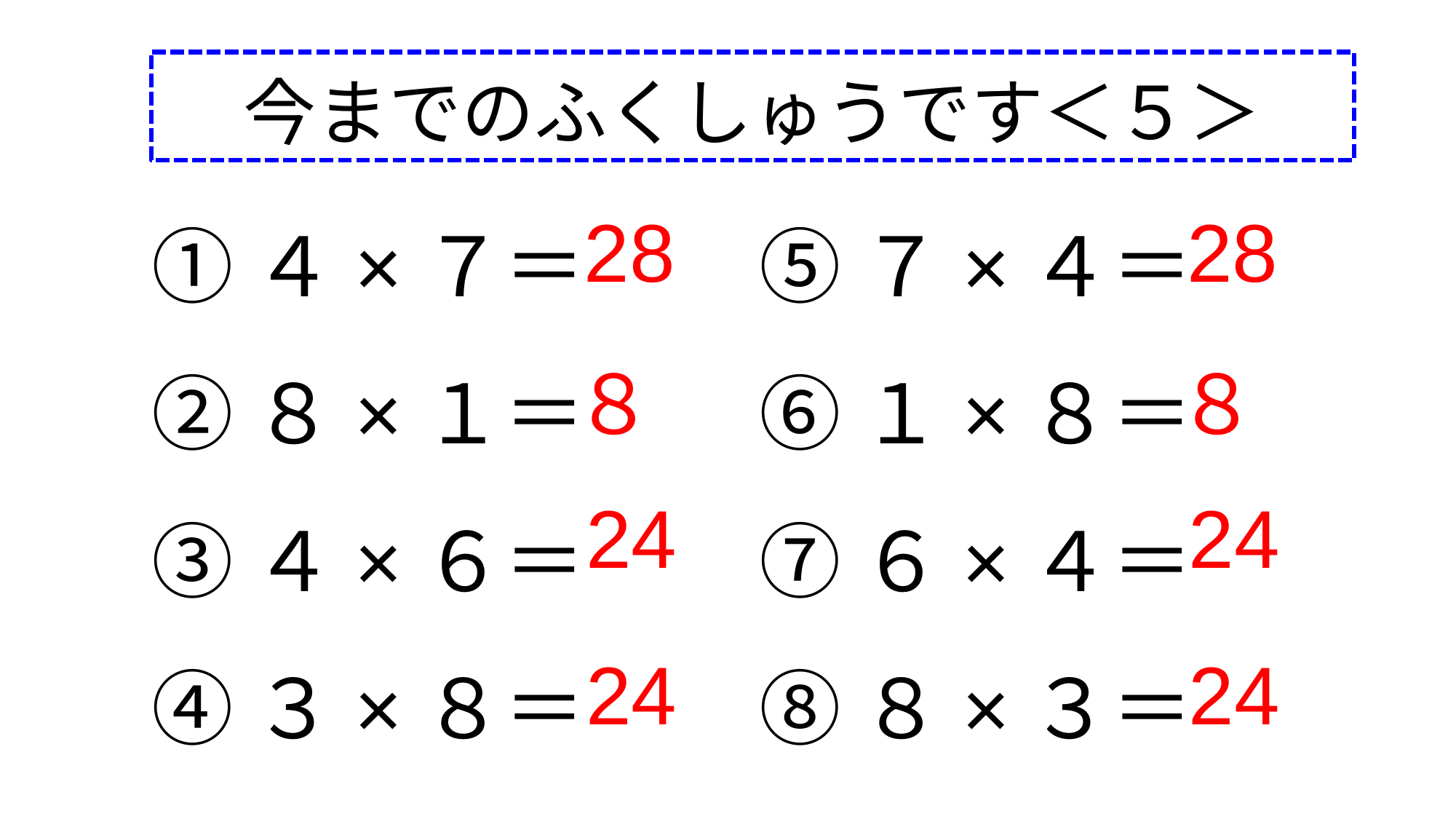

今までのふくしゅうです＜５＞
①４×７＝
②８×１＝
③４×６＝
④３×８＝
⑤７×４＝
⑥１×８＝
⑦６×４＝
⑧８×３＝
28
28
８
８
24
24
24
24
12日目